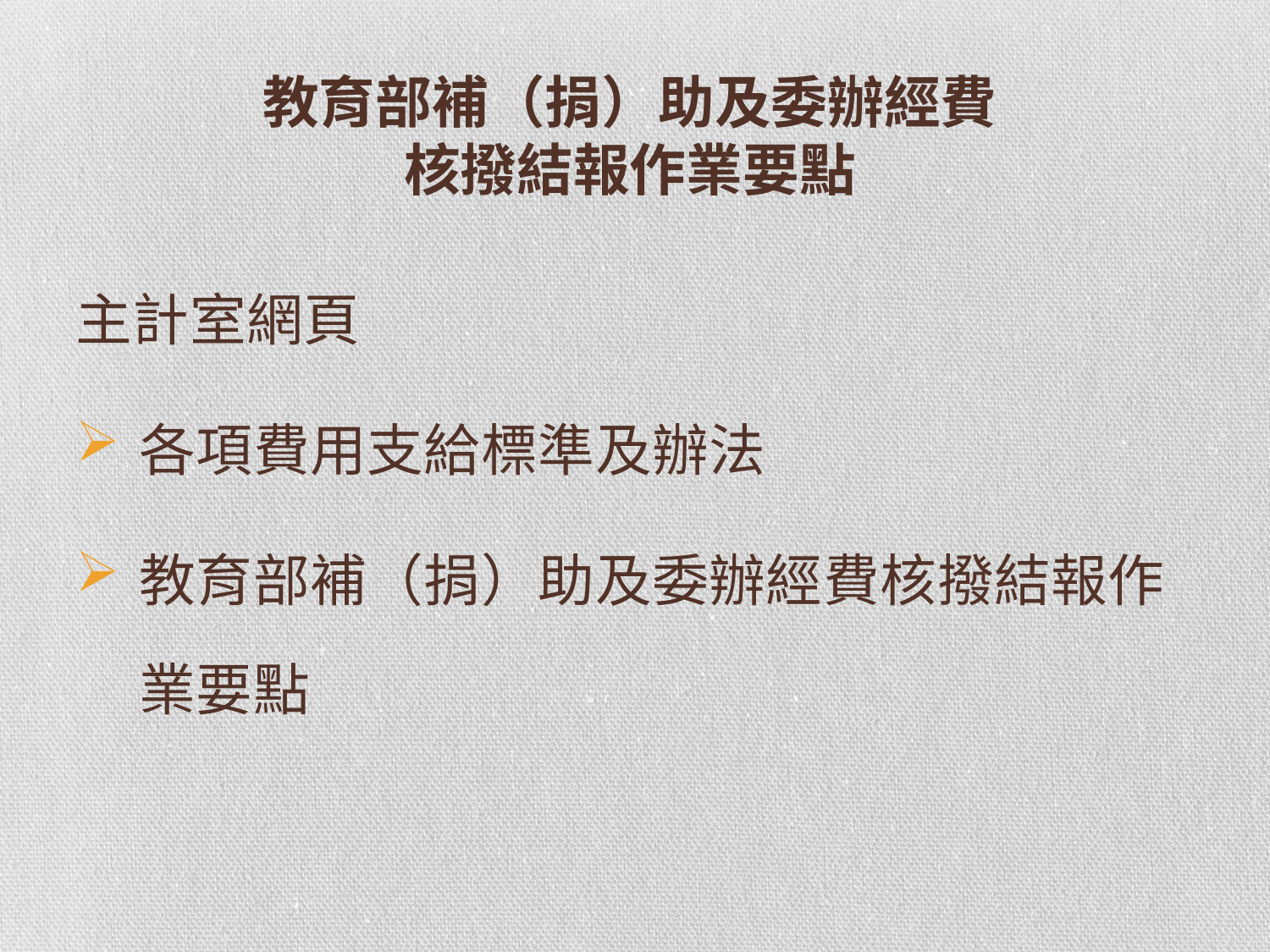

# 教育部補（捐）助及委辦經費 核撥結報作業要點
主計室網頁
各項費用支給標準及辦法
教育部補（捐）助及委辦經費核撥結報作業要點
18